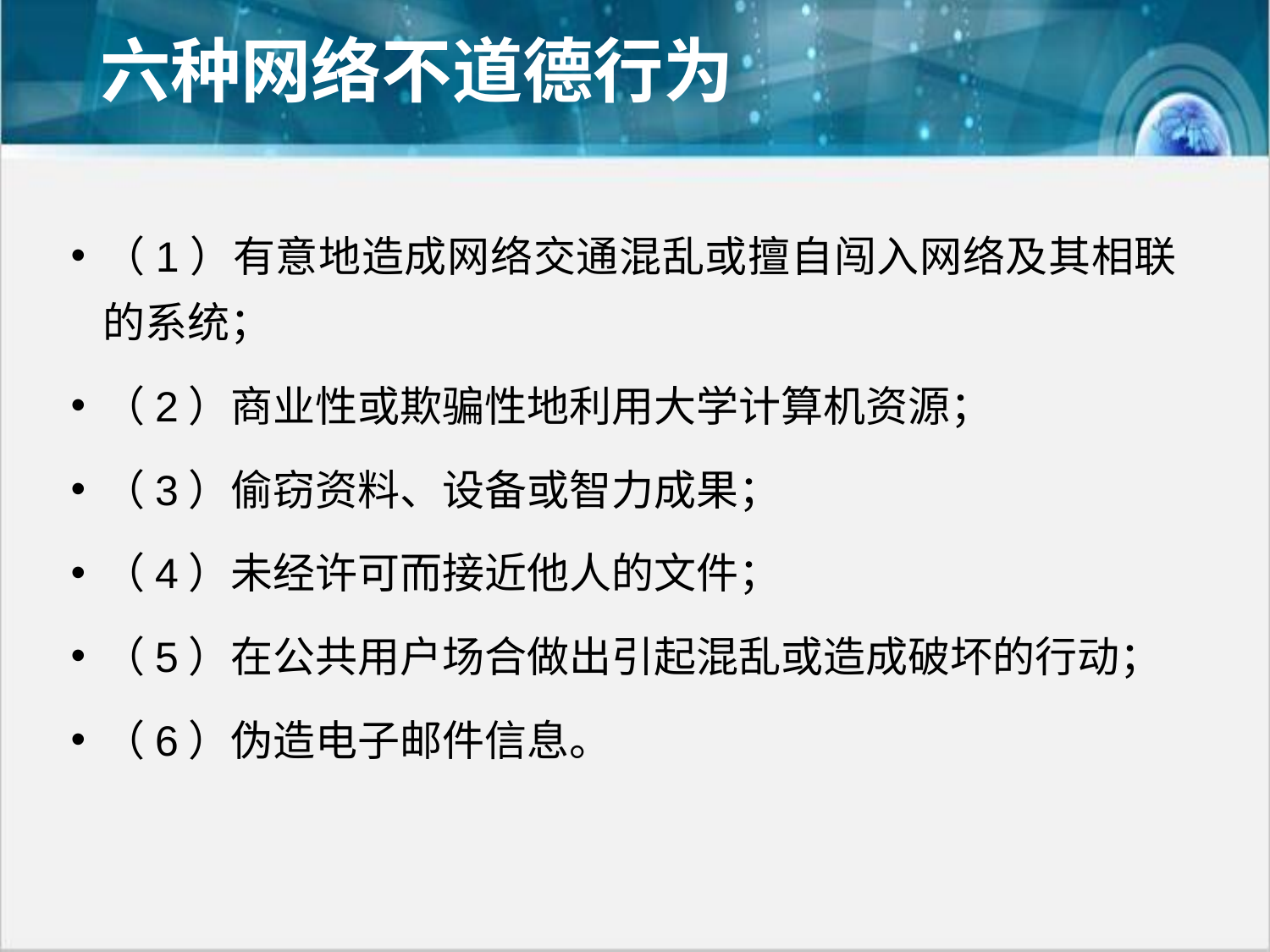

# 六种网络不道德行为
（1）有意地造成网络交通混乱或擅自闯入网络及其相联的系统；
（2）商业性或欺骗性地利用大学计算机资源；
（3）偷窃资料、设备或智力成果；
（4）未经许可而接近他人的文件；
（5）在公共用户场合做出引起混乱或造成破坏的行动；
（6）伪造电子邮件信息。